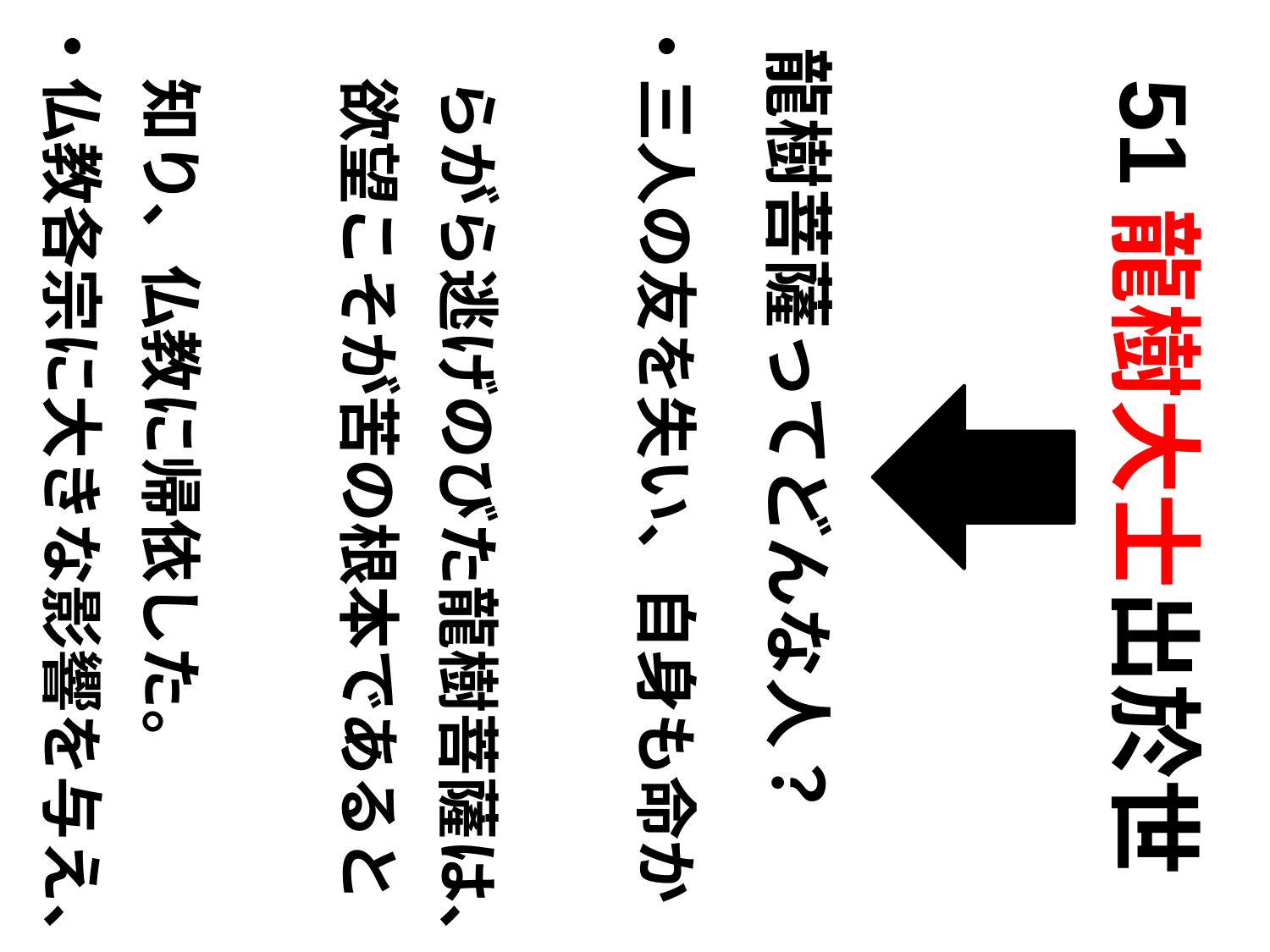

龍樹菩薩ってどんな人？

・三人の友を失い、自身も命か
　らがら逃げのびた龍樹菩薩は、
　欲望こそが苦の根本であると
　知り、仏教に帰依した。
・仏教各宗に大きな影響を与え、
　「八宗の祖師」と呼ばれる。
51龍樹大士出於世